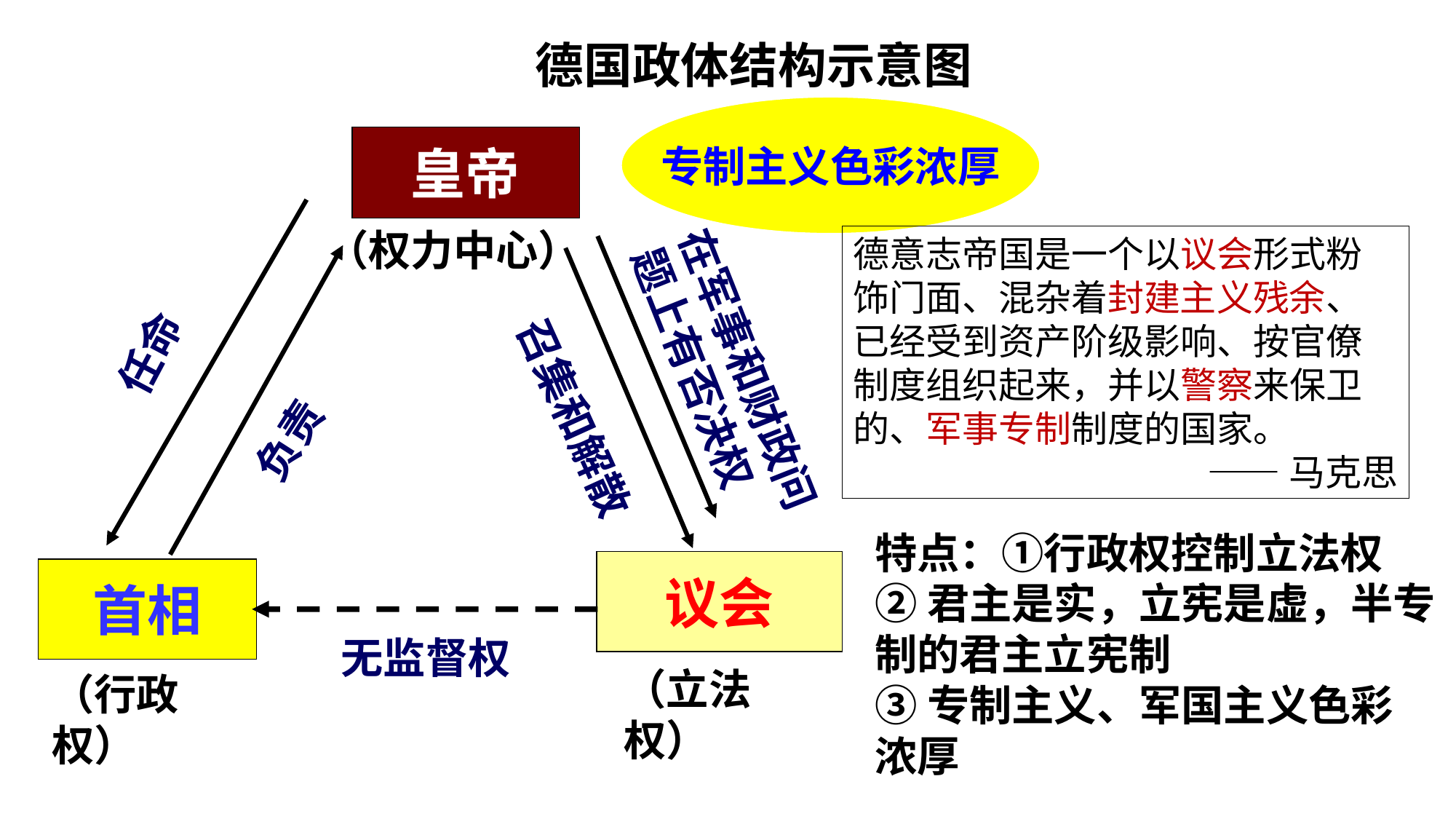

德国政体结构示意图
专制主义色彩浓厚
皇帝

（权力中心）
德意志帝国是一个以议会形式粉饰门面、混杂着封建主义残余、已经受到资产阶级影响、按官僚制度组织起来，并以警察来保卫的、军事专制制度的国家。
——马克思

任命
在军事和财政问题上有否决权
负责
召集和解散
特点：①行政权控制立法权
②君主是实，立宪是虚，半专制的君主立宪制
③专制主义、军国主义色彩
浓厚
议会
首相

无监督权
（立法权）
（行政权）